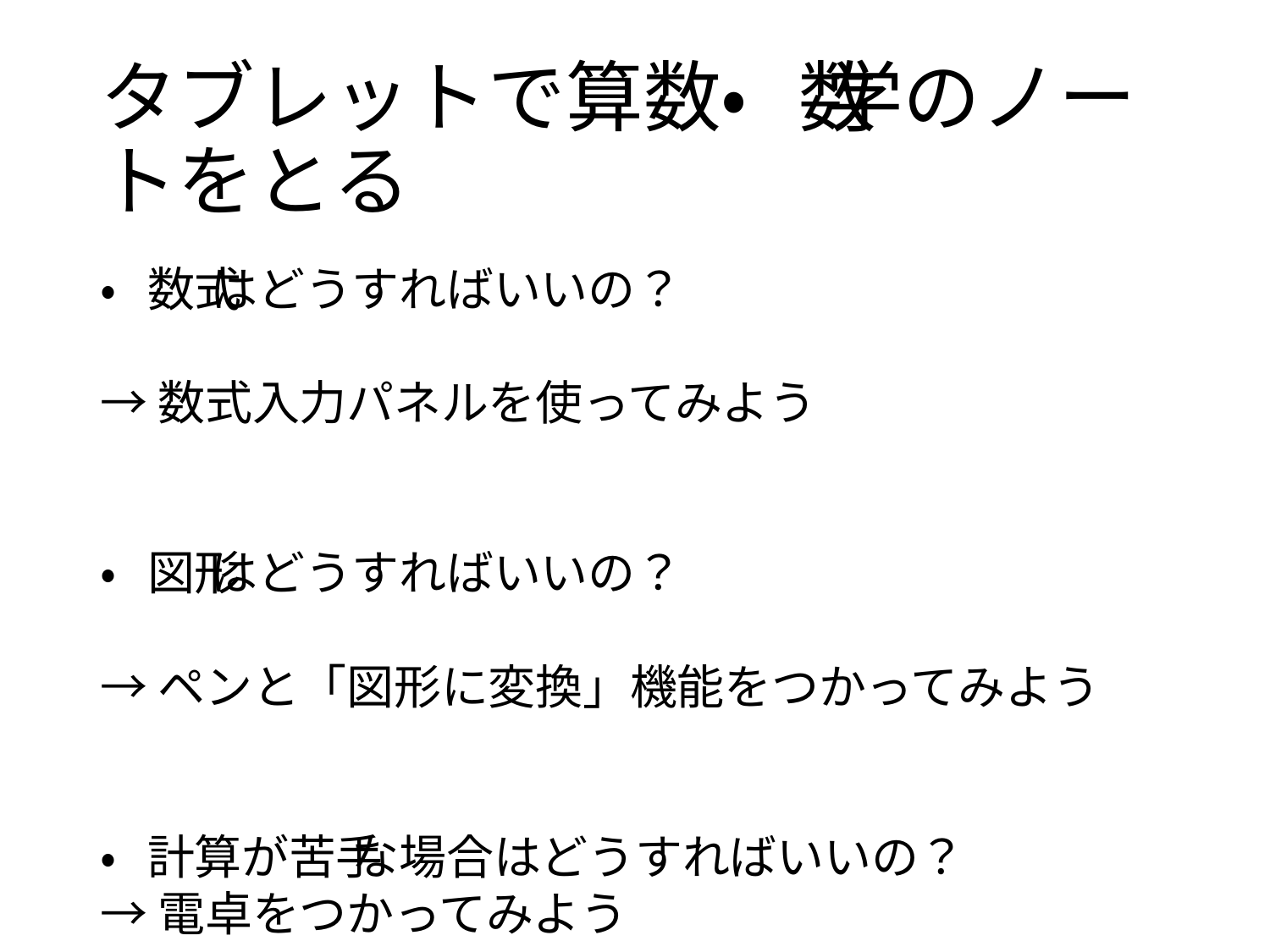

# タブレットで算数・数学のノートをとる
・数式はどうすればいいの？

→数式入力パネルを使ってみよう

・図形はどうすればいいの？

→ペンと「図形に変換」機能をつかってみよう

・計算が苦手な場合はどうすればいいの？
→電卓をつかってみよう